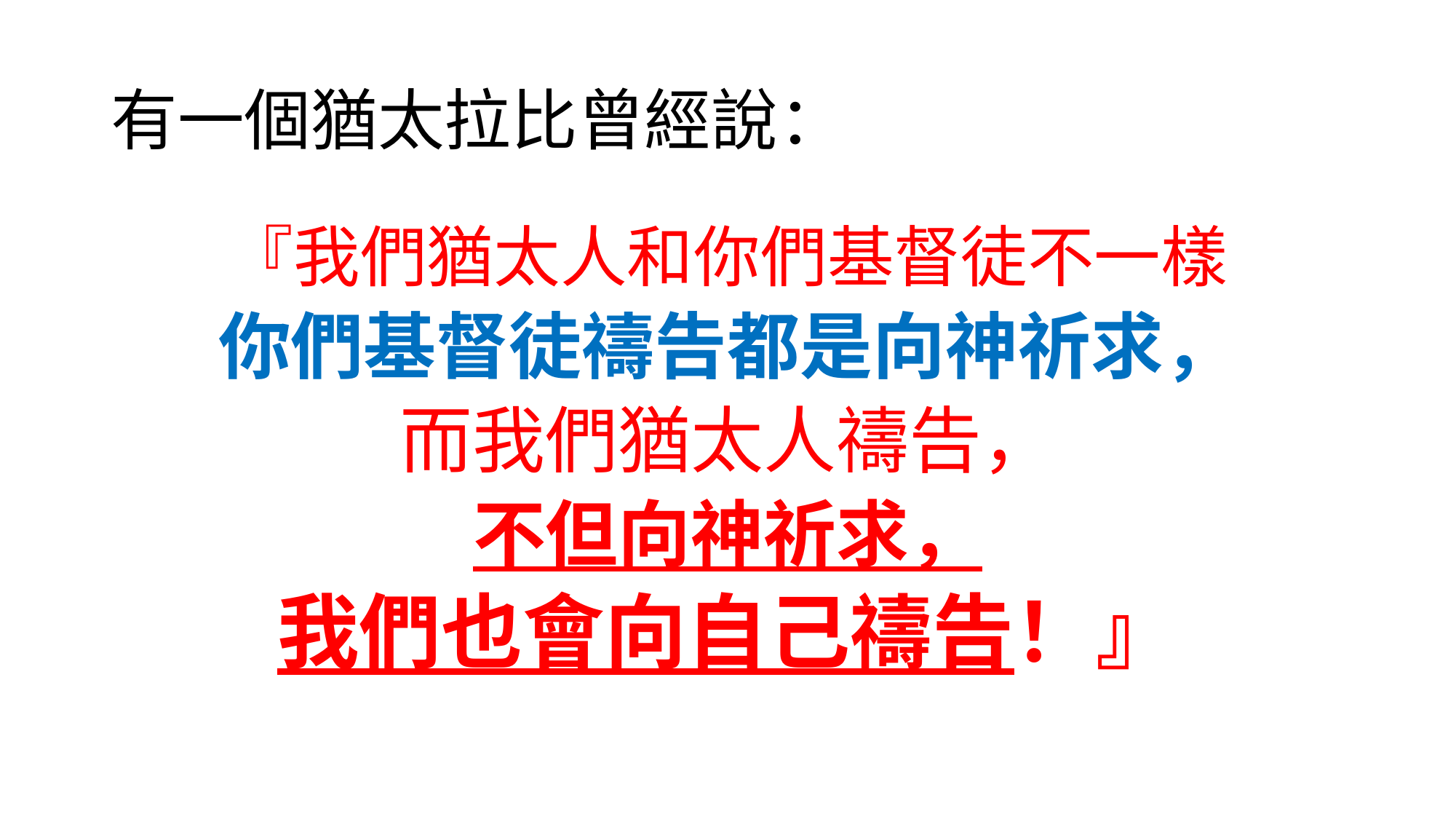

# 有一個猶太拉比曾經說：
『我們猶太人和你們基督徒不一樣
你們基督徒禱告都是向神祈求，
而我們猶太人禱告，
不但向神祈求，
我們也會向自己禱告！』